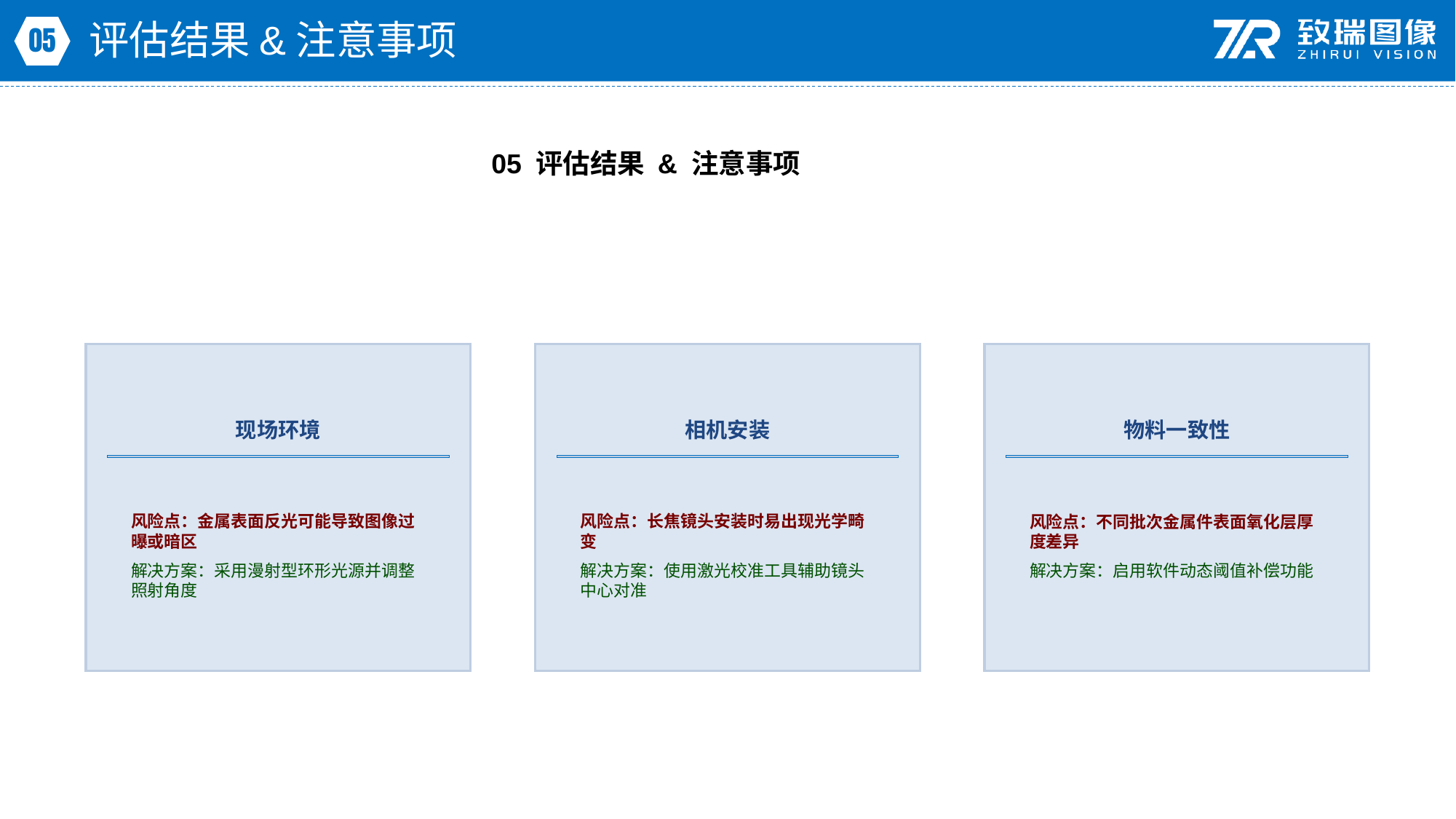

评估结果&注意事项
05

05 评估结果 & 注意事项

现场环境

相机安装

物料一致性

风险点：金属表面反光可能导致图像过曝或暗区
解决方案：采用漫射型环形光源并调整照射角度

风险点：长焦镜头安装时易出现光学畸变
解决方案：使用激光校准工具辅助镜头中心对准

风险点：不同批次金属件表面氧化层厚度差异
解决方案：启用软件动态阈值补偿功能